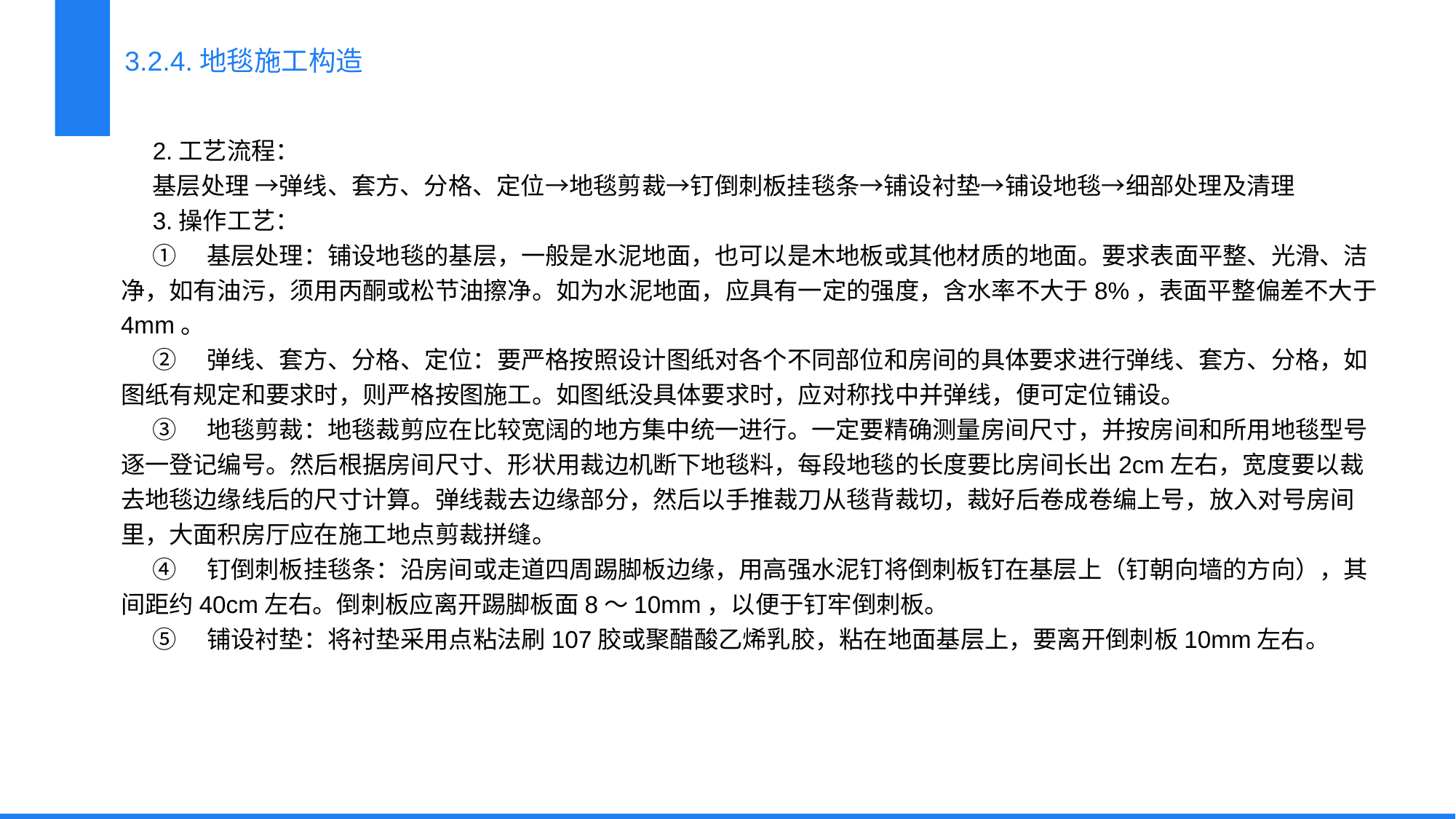

3.2.4.地毯施工构造

2.工艺流程：
基层处理 →弹线、套方、分格、定位→地毯剪裁→钉倒刺板挂毯条→铺设衬垫→铺设地毯→细部处理及清理
3.操作工艺：
①　基层处理：铺设地毯的基层，一般是水泥地面，也可以是木地板或其他材质的地面。要求表面平整、光滑、洁净，如有油污，须用丙酮或松节油擦净。如为水泥地面，应具有一定的强度，含水率不大于8%，表面平整偏差不大于4mm。
②　弹线、套方、分格、定位：要严格按照设计图纸对各个不同部位和房间的具体要求进行弹线、套方、分格，如图纸有规定和要求时，则严格按图施工。如图纸没具体要求时，应对称找中并弹线，便可定位铺设。
③　地毯剪裁：地毯裁剪应在比较宽阔的地方集中统一进行。一定要精确测量房间尺寸，并按房间和所用地毯型号逐一登记编号。然后根据房间尺寸、形状用裁边机断下地毯料，每段地毯的长度要比房间长出2cm左右，宽度要以裁去地毯边缘线后的尺寸计算。弹线裁去边缘部分，然后以手推裁刀从毯背裁切，裁好后卷成卷编上号，放入对号房间里，大面积房厅应在施工地点剪裁拼缝。
④　钉倒刺板挂毯条：沿房间或走道四周踢脚板边缘，用高强水泥钉将倒刺板钉在基层上（钉朝向墙的方向），其间距约40cm左右。倒刺板应离开踢脚板面8～10mm，以便于钉牢倒刺板。
⑤　铺设衬垫：将衬垫采用点粘法刷107胶或聚醋酸乙烯乳胶，粘在地面基层上，要离开倒刺板10mm左右。